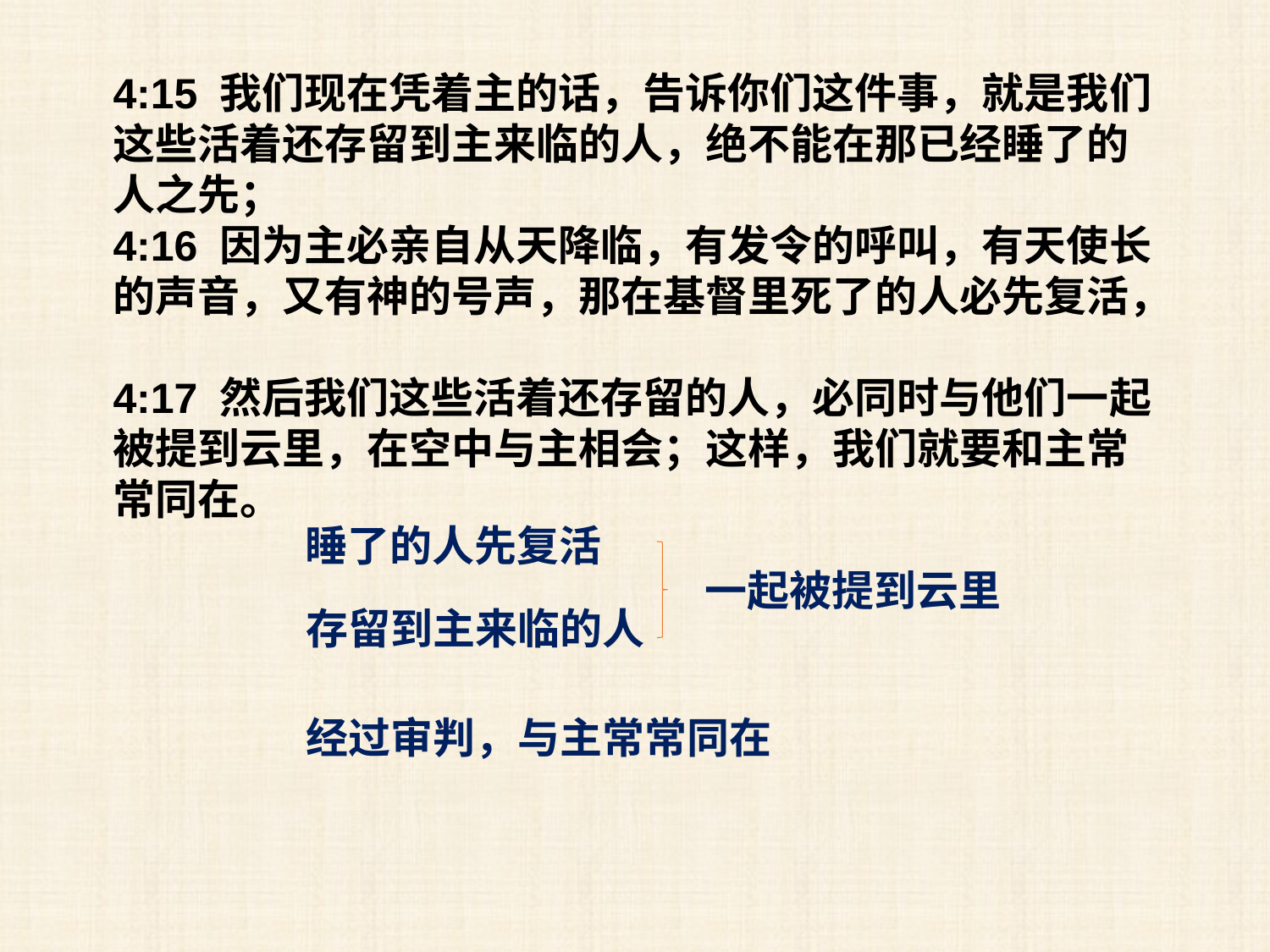

4:15 我们现在凭着主的话，告诉你们这件事，就是我们这些活着还存留到主来临的人，绝不能在那已经睡了的人之先；
4:16 因为主必亲自从天降临，有发令的呼叫，有天使长的声音，又有神的号声，那在基督里死了的人必先复活，
4:17 然后我们这些活着还存留的人，必同时与他们一起被提到云里，在空中与主相会；这样，我们就要和主常常同在。
睡了的人先复活

一起被提到云里
存留到主来临的人
经过审判，与主常常同在